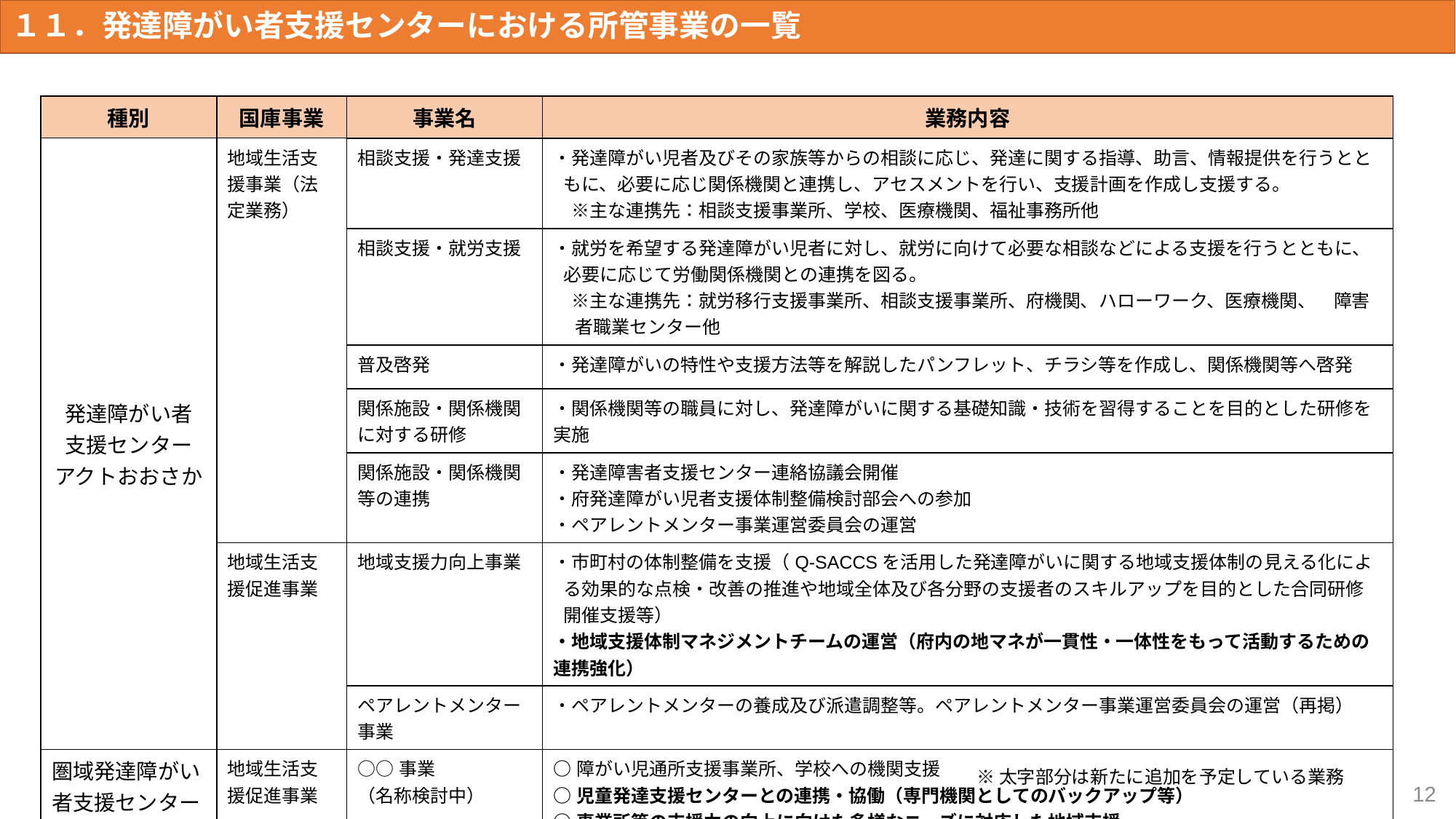

１１．発達障がい者支援センターにおける所管事業の一覧
| 種別 | 国庫事業 | 事業名 | 業務内容 |
| --- | --- | --- | --- |
| 発達障がい者 支援センター アクトおおさか | 地域生活支援事業（法定業務） | 相談支援・発達支援 | ・発達障がい児者及びその家族等からの相談に応じ、発達に関する指導、助言、情報提供を行うとともに、必要に応じ関係機関と連携し、アセスメントを行い、支援計画を作成し支援する。 　※主な連携先：相談支援事業所、学校、医療機関、福祉事務所他 |
|  |  | 相談支援・就労支援 | ・就労を希望する発達障がい児者に対し、就労に向けて必要な相談などによる支援を行うとともに、必要に応じて労働関係機関との連携を図る。 　※主な連携先：就労移行支援事業所、相談支援事業所、府機関、ハローワーク、医療機関、　障害者職業センター他 |
|  |  | 普及啓発 | ・発達障がいの特性や支援方法等を解説したパンフレット、チラシ等を作成し、関係機関等へ啓発 |
|  |  | 関係施設・関係機関に対する研修 | ・関係機関等の職員に対し、発達障がいに関する基礎知識・技術を習得することを目的とした研修を実施 |
|  |  | 関係施設・関係機関等の連携 | ・発達障害者支援センター連絡協議会開催 ・府発達障がい児者支援体制整備検討部会への参加 ・ペアレントメンター事業運営委員会の運営 |
|  | 地域生活支援促進事業 | 地域支援力向上事業 | ・市町村の体制整備を支援（Q-SACCSを活用した発達障がいに関する地域支援体制の見える化による効果的な点検・改善の推進や地域全体及び各分野の支援者のスキルアップを目的とした合同研修開催支援等） ・地域支援体制マネジメントチームの運営（府内の地マネが一貫性・一体性をもって活動するための連携強化） |
|  |  | ペアレントメンター事業 | ・ペアレントメンターの養成及び派遣調整等。ペアレントメンター事業運営委員会の運営（再掲） |
| 圏域発達障がい者支援センター （発達支援拠点） | 地域生活支援促進事業 | ○○事業 （名称検討中） | ○障がい児通所支援事業所、学校への機関支援 ○児童発達支援センターとの連携・協働（専門機関としてのバックアップ等） ○事業所等の支援力の向上に向けた多様なニーズに対応した地域支援 ○地域支援体制マネジメントチームを構成 |
※太字部分は新たに追加を予定している業務
12